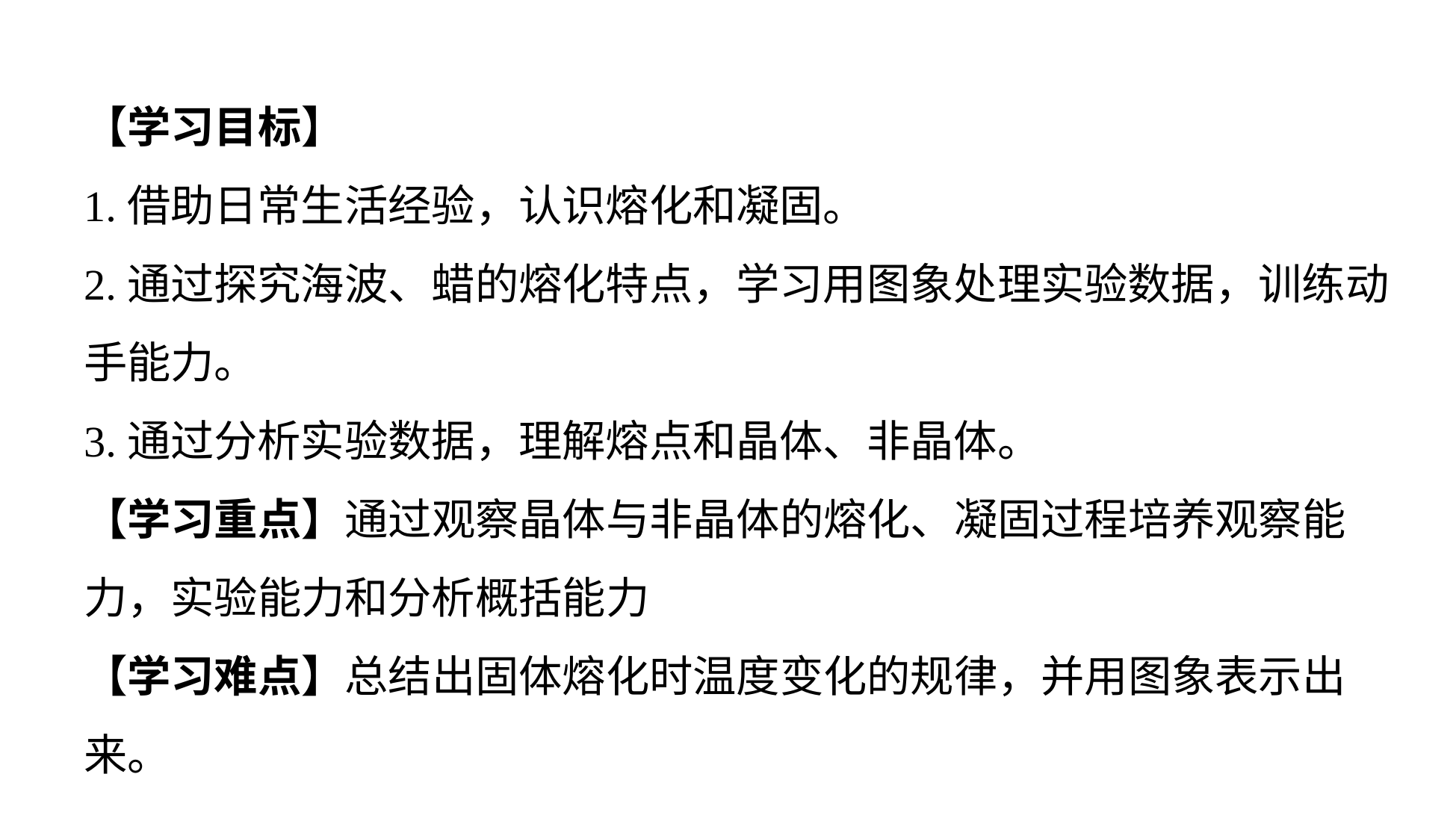

【学习目标】
1.借助日常生活经验，认识熔化和凝固。
2.通过探究海波、蜡的熔化特点，学习用图象处理实验数据，训练动手能力。
3.通过分析实验数据，理解熔点和晶体、非晶体。
【学习重点】通过观察晶体与非晶体的熔化、凝固过程培养观察能力，实验能力和分析概括能力
【学习难点】总结出固体熔化时温度变化的规律，并用图象表示出来。